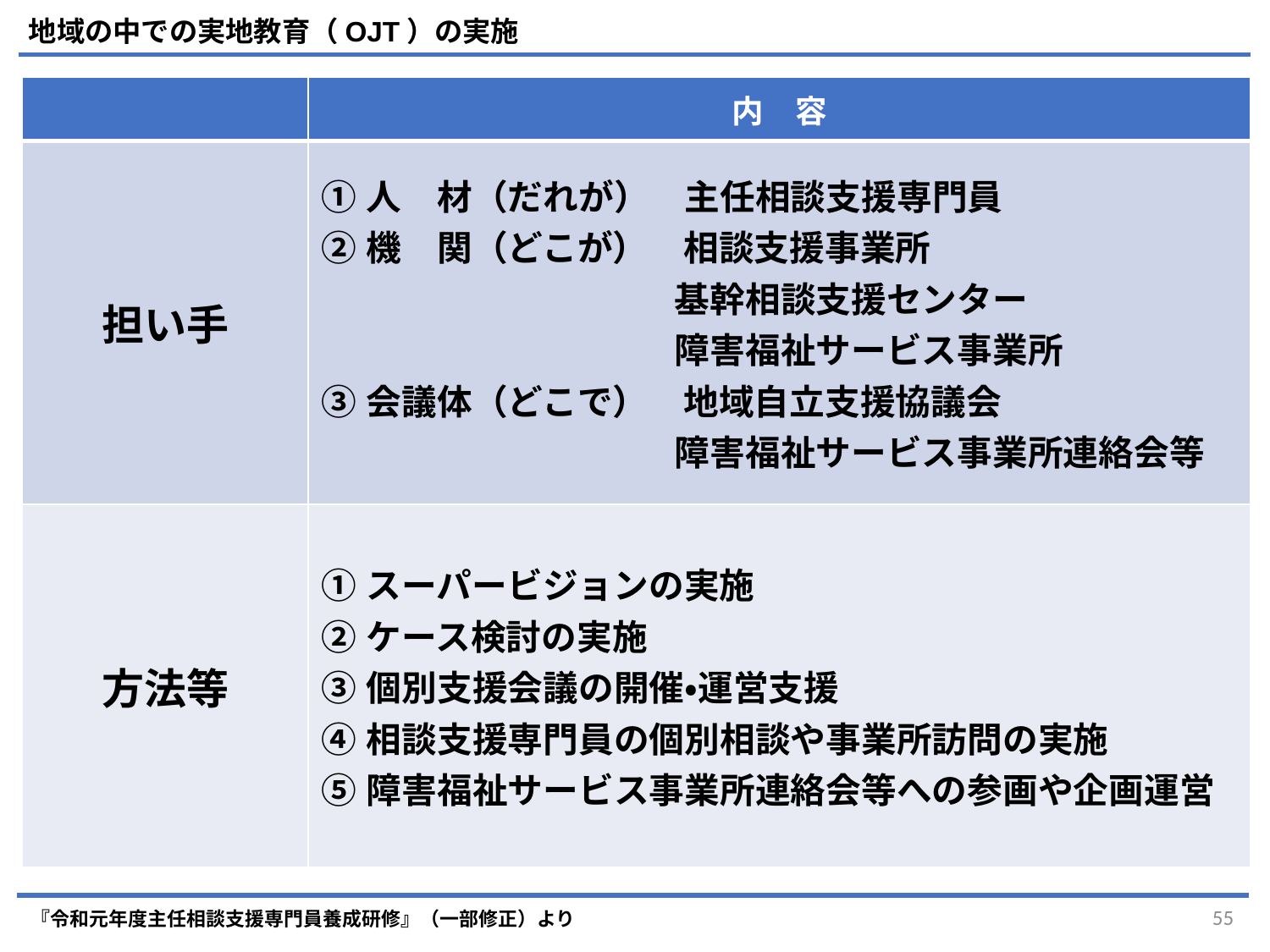

地域の中での実地教育（OJT）の実施
|  | 内　容 |
| --- | --- |
| 担い手 | ①人　材（だれが）　主任相談支援専門員 ②機　関（どこが）　相談支援事業所 　　　　　　　　　　基幹相談支援センター 　　　　　　　　　　障害福祉サービス事業所 ③会議体（どこで）　地域自立支援協議会 　　　　　　　　　　障害福祉サービス事業所連絡会等 |
| 方法等 | ①スーパービジョンの実施 ②ケース検討の実施 ③個別支援会議の開催・運営支援 ④相談支援専門員の個別相談や事業所訪問の実施 ⑤障害福祉サービス事業所連絡会等への参画や企画運営 |
『令和元年度主任相談支援専門員養成研修』（一部修正）より
55